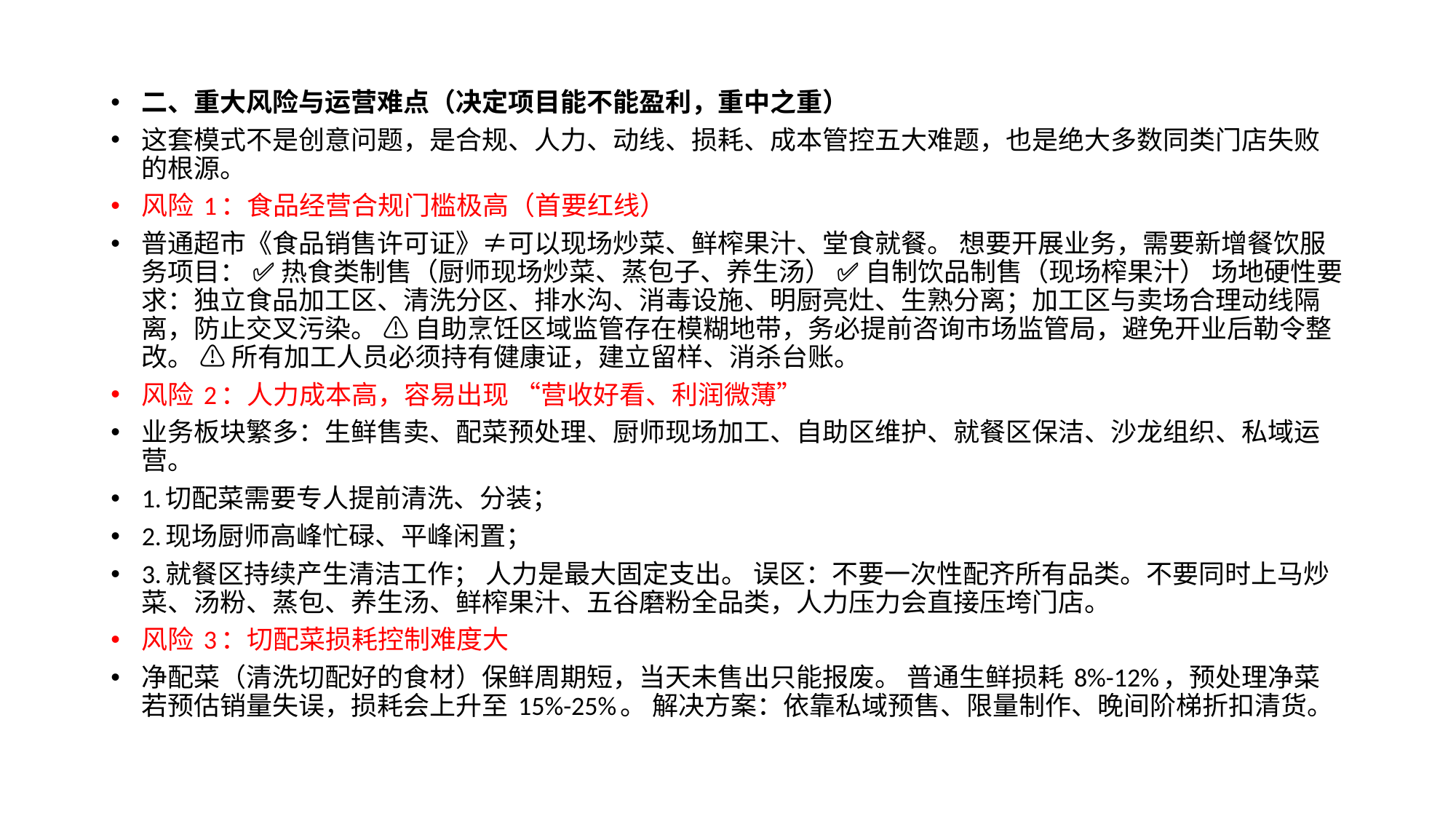

二、重大风险与运营难点（决定项目能不能盈利，重中之重）
这套模式不是创意问题，是合规、人力、动线、损耗、成本管控五大难题，也是绝大多数同类门店失败的根源。
风险 1：食品经营合规门槛极高（首要红线）
普通超市《食品销售许可证》≠可以现场炒菜、鲜榨果汁、堂食就餐。 想要开展业务，需要新增餐饮服务项目： ✅ 热食类制售（厨师现场炒菜、蒸包子、养生汤） ✅ 自制饮品制售（现场榨果汁） 场地硬性要求：独立食品加工区、清洗分区、排水沟、消毒设施、明厨亮灶、生熟分离；加工区与卖场合理动线隔离，防止交叉污染。 ⚠️ 自助烹饪区域监管存在模糊地带，务必提前咨询市场监管局，避免开业后勒令整改。 ⚠️ 所有加工人员必须持有健康证，建立留样、消杀台账。
风险 2：人力成本高，容易出现 “营收好看、利润微薄”
业务板块繁多：生鲜售卖、配菜预处理、厨师现场加工、自助区维护、就餐区保洁、沙龙组织、私域运营。
1.切配菜需要专人提前清洗、分装；
2.现场厨师高峰忙碌、平峰闲置；
3.就餐区持续产生清洁工作； 人力是最大固定支出。 误区：不要一次性配齐所有品类。不要同时上马炒菜、汤粉、蒸包、养生汤、鲜榨果汁、五谷磨粉全品类，人力压力会直接压垮门店。
风险 3：切配菜损耗控制难度大
净配菜（清洗切配好的食材）保鲜周期短，当天未售出只能报废。 普通生鲜损耗 8%-12%，预处理净菜若预估销量失误，损耗会上升至 15%-25%。 解决方案：依靠私域预售、限量制作、晚间阶梯折扣清货。